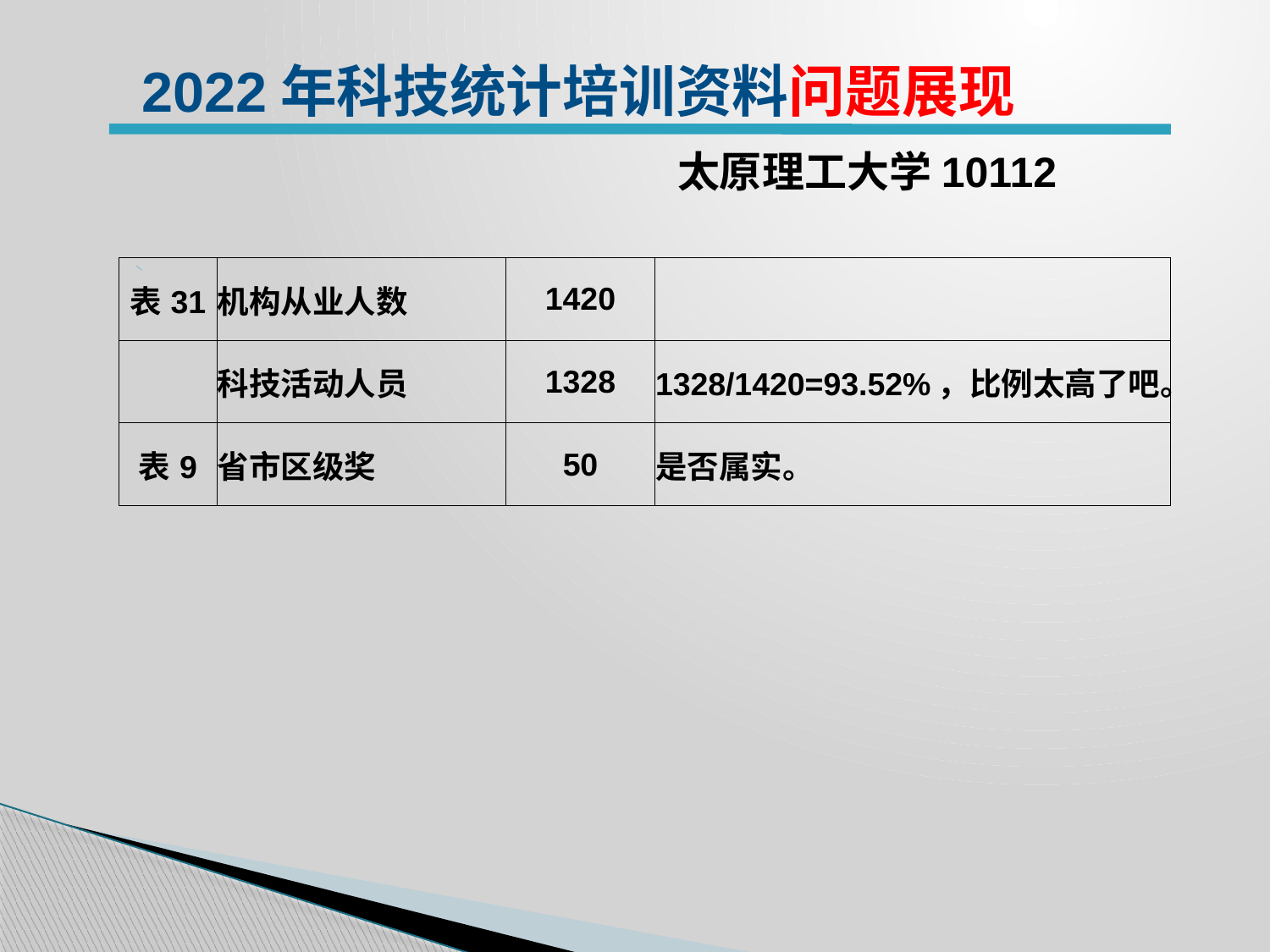

2022年科技统计培训资料问题展现
太原理工大学10112
| 表31 | 机构从业人数 | 1420 |  |
| --- | --- | --- | --- |
|  | 科技活动人员 | 1328 | 1328/1420=93.52%，比例太高了吧。 |
| 表9 | 省市区级奖 | 50 | 是否属实。 |